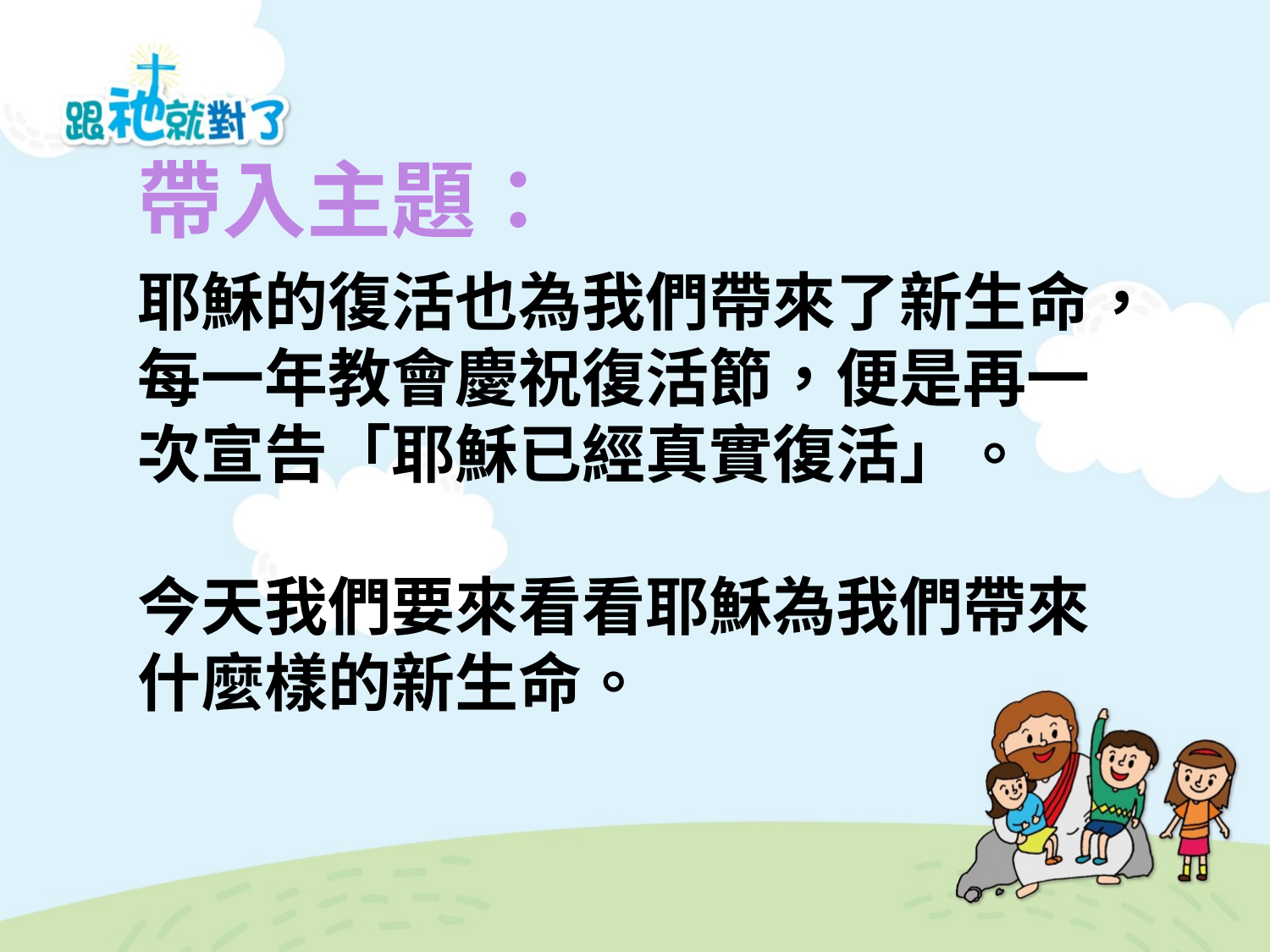

帶入主題：
耶穌的復活也為我們帶來了新生命，每一年教會慶祝復活節，便是再一次宣告「耶穌已經真實復活」。

今天我們要來看看耶穌為我們帶來什麼樣的新生命。